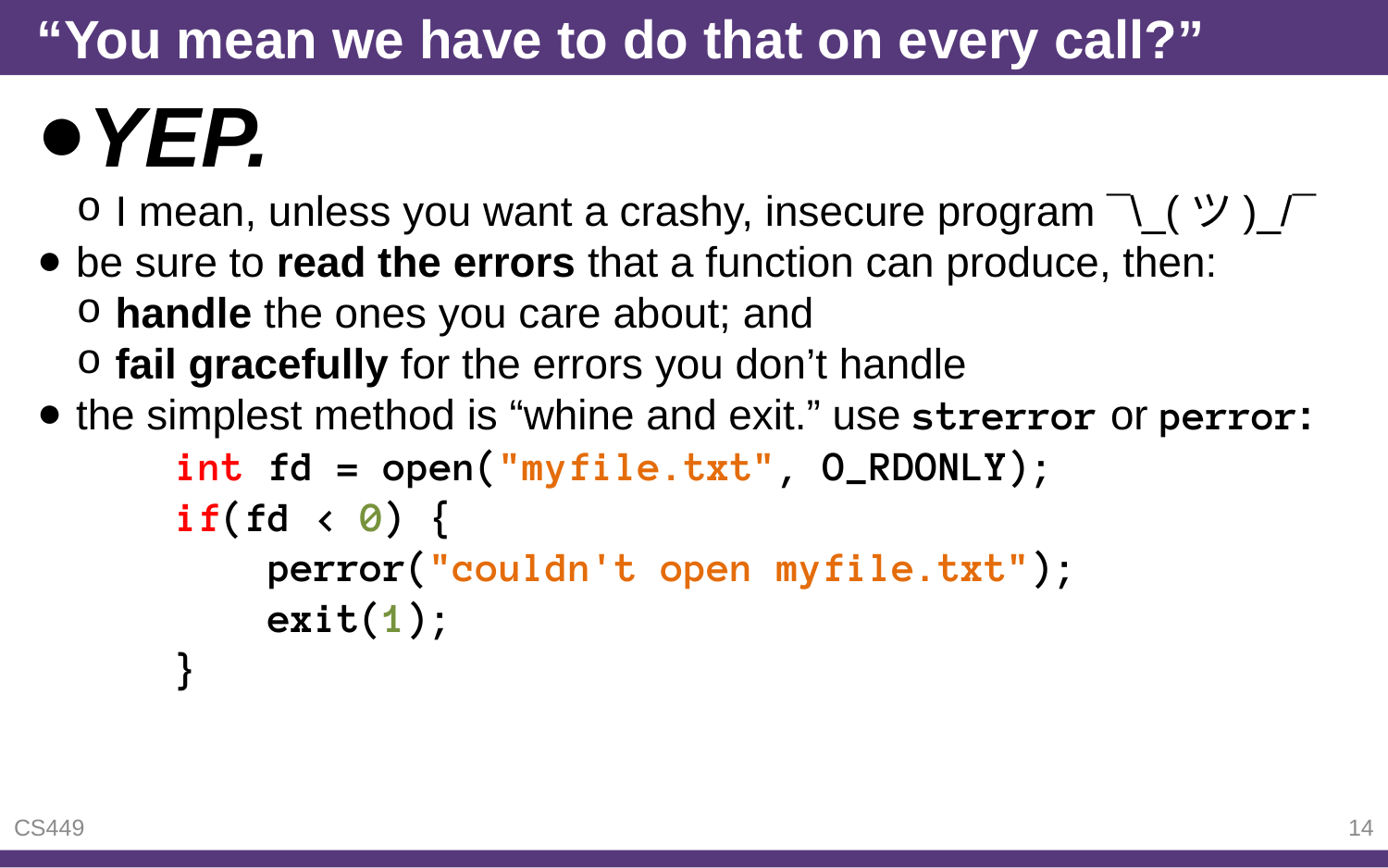

# “You mean we have to do that on every call?”
YEP.
I mean, unless you want a crashy, insecure program ¯\_(ツ)_/¯
be sure to read the errors that a function can produce, then:
handle the ones you care about; and
fail gracefully for the errors you don’t handle
the simplest method is “whine and exit.” use strerror or perror:
	int fd = open("myfile.txt", O_RDONLY);
	if(fd < 0) {
	    perror("couldn't open myfile.txt");
	    exit(1);
	}

CS449
14